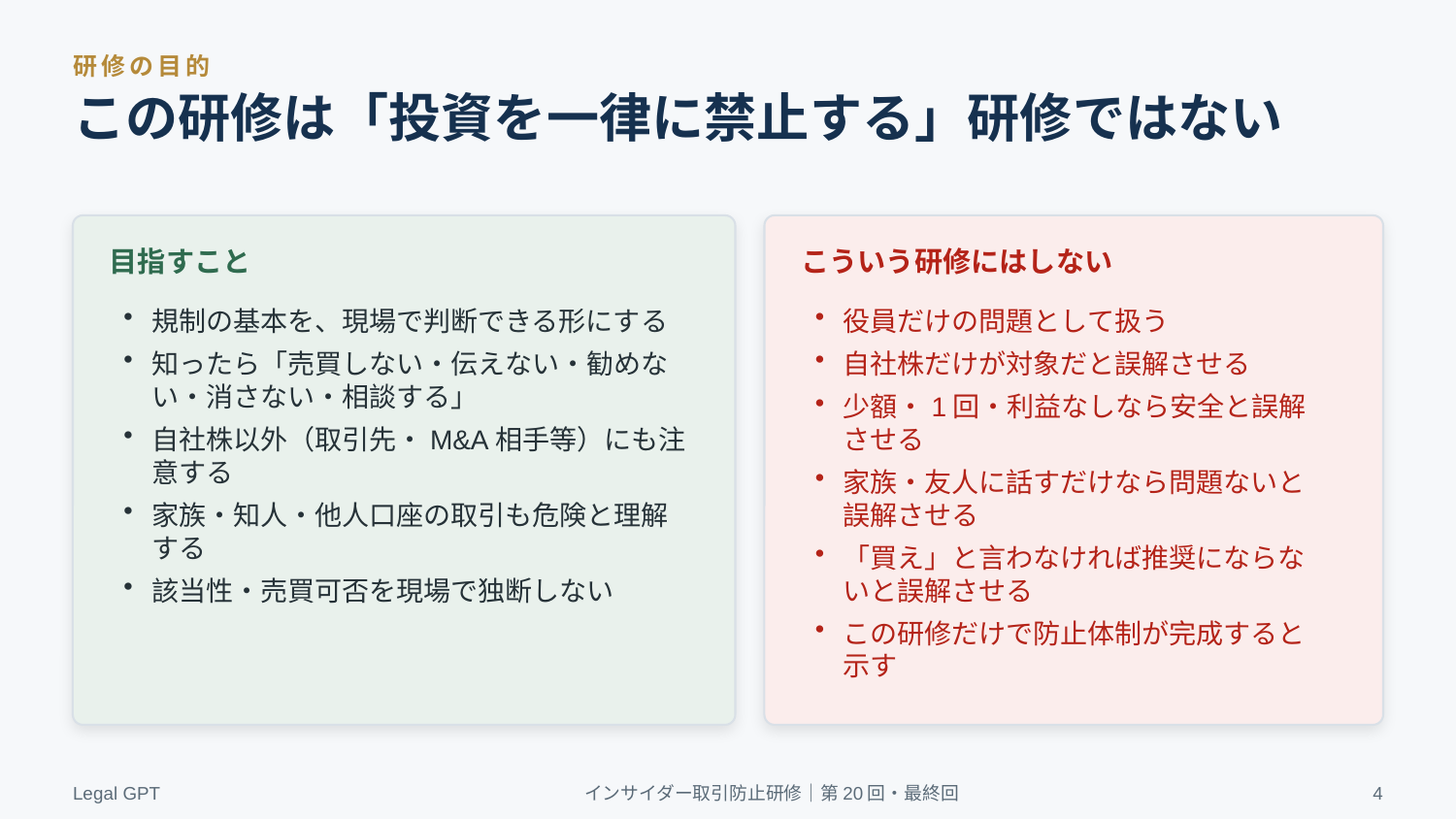

研修の目的
この研修は「投資を一律に禁止する」研修ではない

目指すこと
こういう研修にはしない
規制の基本を、現場で判断できる形にする
知ったら「売買しない・伝えない・勧めない・消さない・相談する」
自社株以外（取引先・M&A相手等）にも注意する
家族・知人・他人口座の取引も危険と理解する
該当性・売買可否を現場で独断しない
役員だけの問題として扱う
自社株だけが対象だと誤解させる
少額・1回・利益なしなら安全と誤解させる
家族・友人に話すだけなら問題ないと誤解させる
「買え」と言わなければ推奨にならないと誤解させる
この研修だけで防止体制が完成すると示す
Legal GPT
インサイダー取引防止研修｜第20回・最終回
4